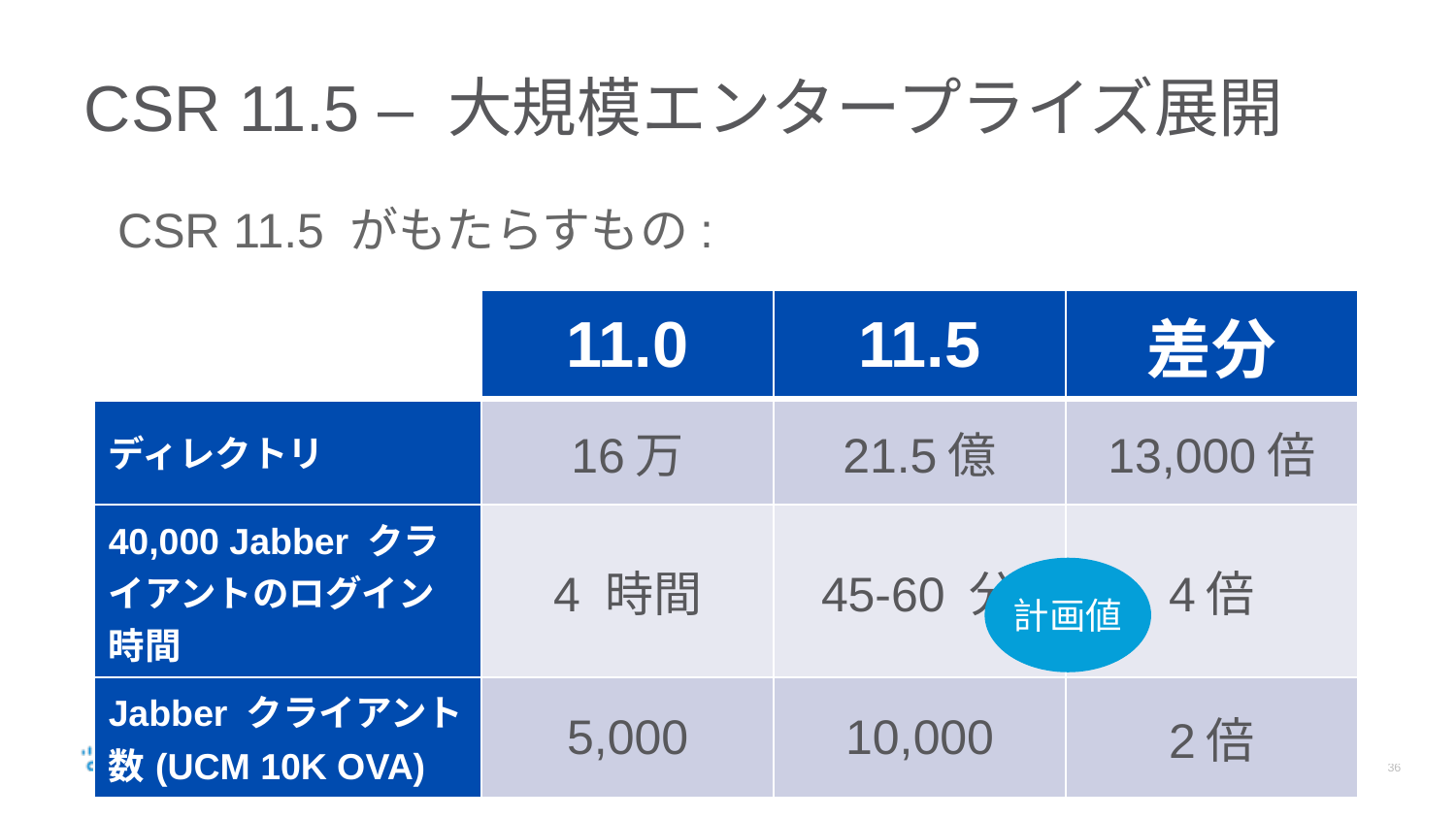

# CSR 11.5 – 大規模エンタープライズ展開
CSR 11.5 がもたらすもの:
|  | 11.0 | 11.5 | 差分 |
| --- | --- | --- | --- |
| ディレクトリ | 16万 | 21.5億 | 13,000倍 |
| 40,000 Jabber クライアントのログイン時間 | 4 時間 | 45-60 分 | 4倍 |
| Jabber クライアント数(UCM 10K OVA) | 5,000 | 10,000 | 2倍 |
計画値